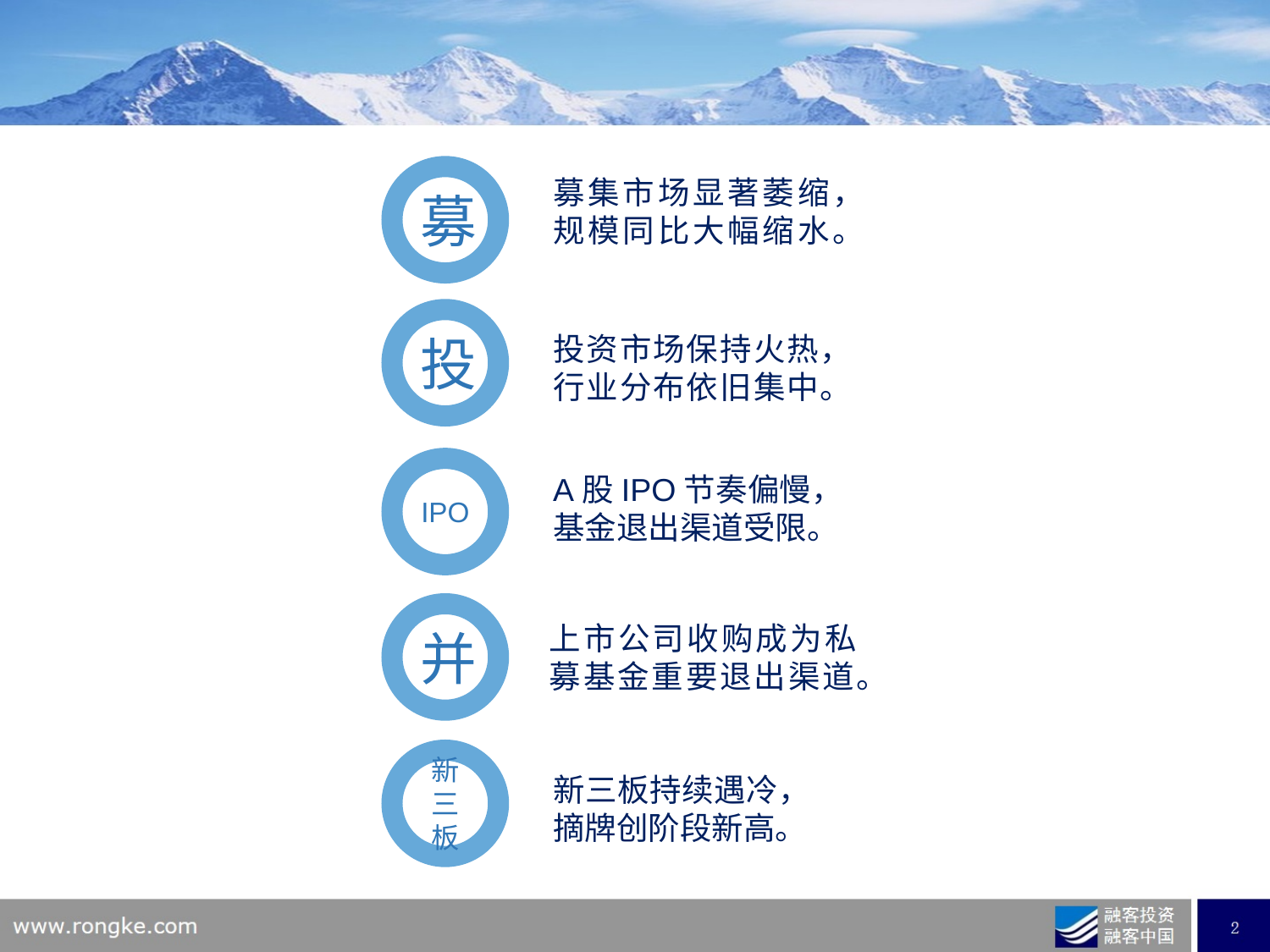

募
募集市场显著萎缩，规模同比大幅缩水。
投
投资市场保持火热，行业分布依旧集中。
IPO
A股IPO节奏偏慢，基金退出渠道受限。
并
上市公司收购成为私募基金重要退出渠道。
新三板
新三板持续遇冷，摘牌创阶段新高。